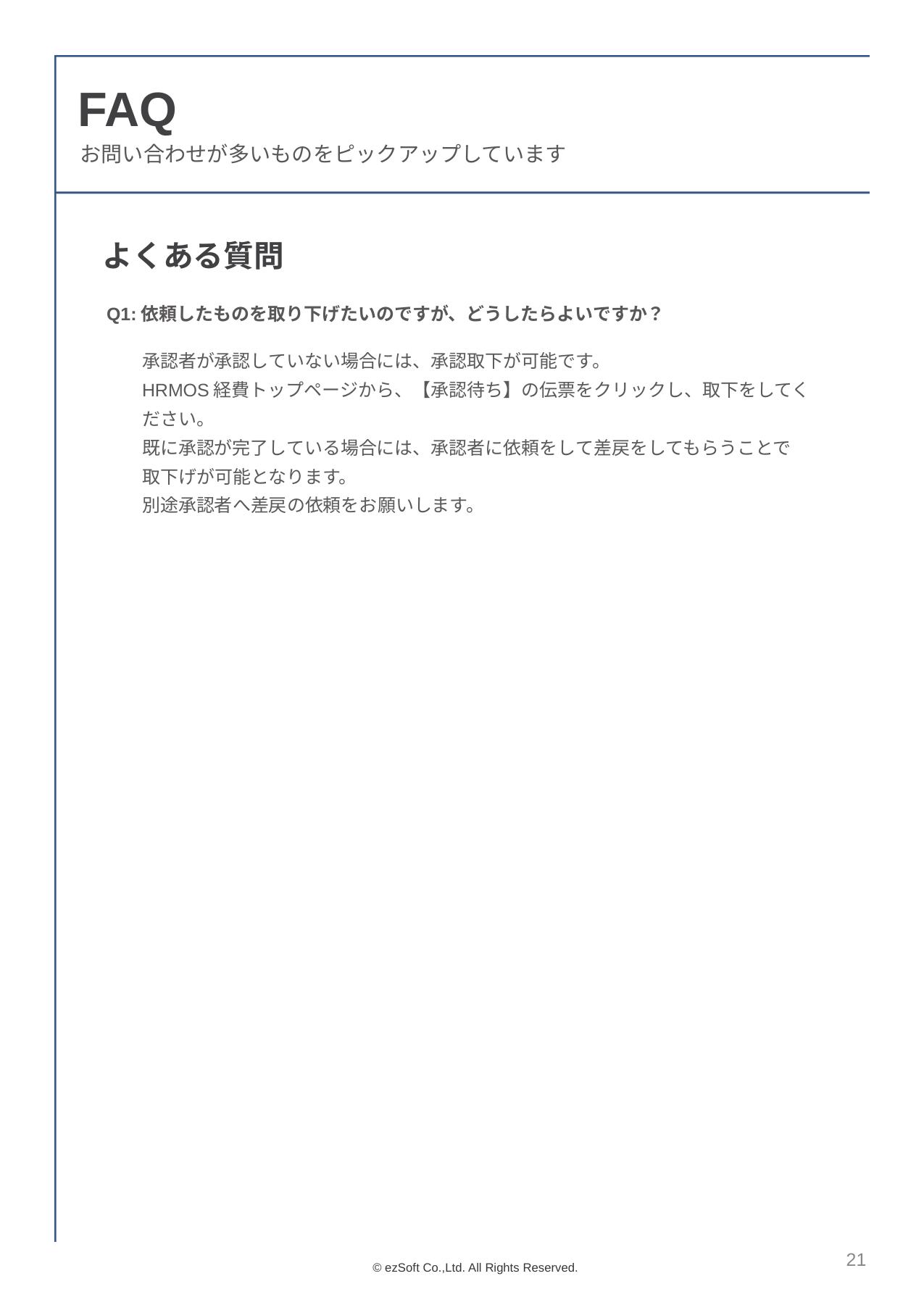

FAQ
お問い合わせが多いものをピックアップしています
よくある質問
Q1:依頼したものを取り下げたいのですが、どうしたらよいですか？
承認者が承認していない場合には、承認取下が可能です。
HRMOS経費トップページから、【承認待ち】の伝票をクリックし、取下をしてください。
既に承認が完了している場合には、承認者に依頼をして差戻をしてもらうことで
取下げが可能となります。
別途承認者へ差戻の依頼をお願いします。

21